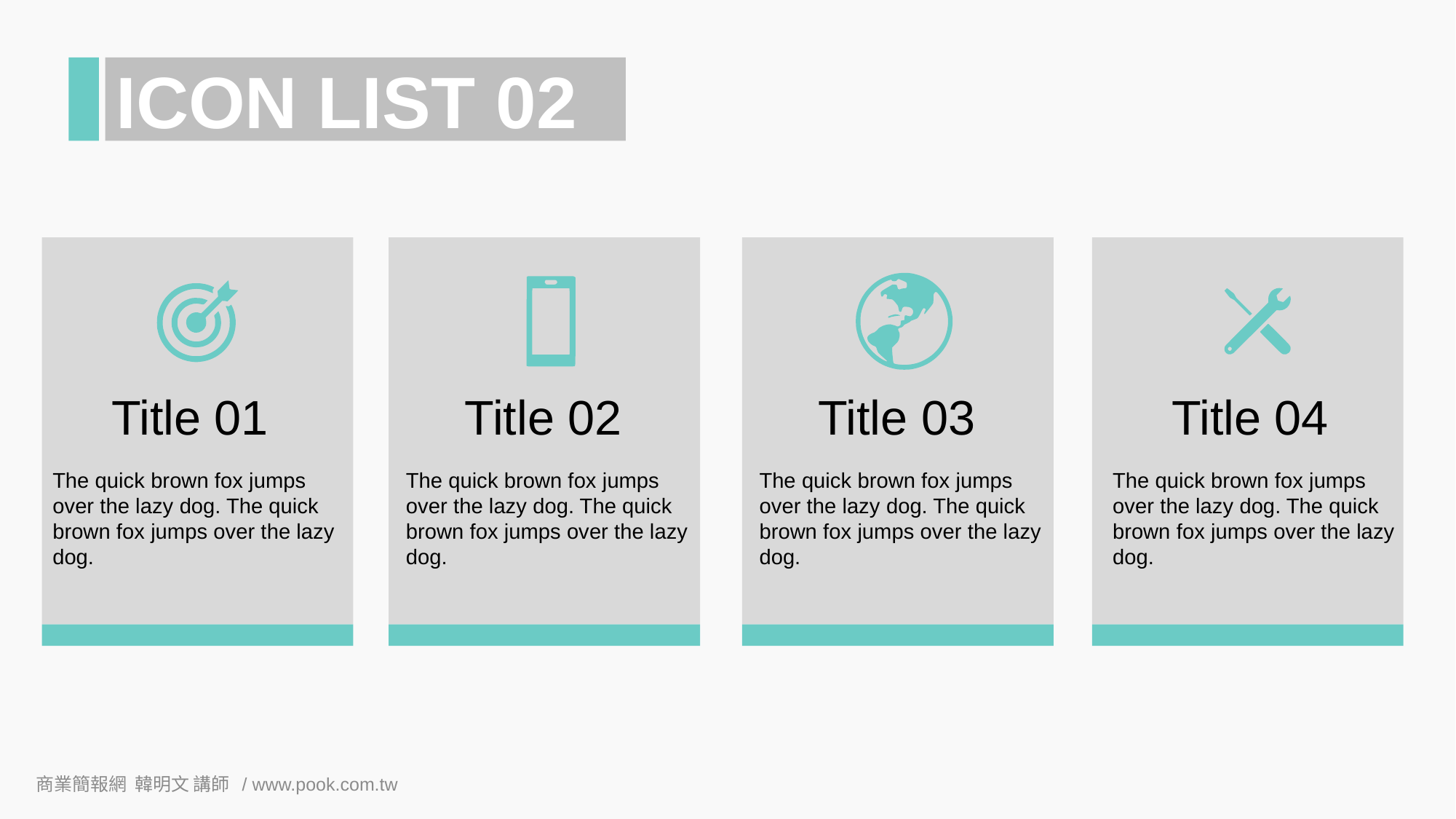

ICON LIST 02

Title 01
Title 02
Title 03
Title 04
The quick brown fox jumps over the lazy dog. The quick brown fox jumps over the lazy dog.
The quick brown fox jumps over the lazy dog. The quick brown fox jumps over the lazy dog.
The quick brown fox jumps over the lazy dog. The quick brown fox jumps over the lazy dog.
The quick brown fox jumps over the lazy dog. The quick brown fox jumps over the lazy dog.

商業簡報網  韓明文 講師  / www.pook.com.tw